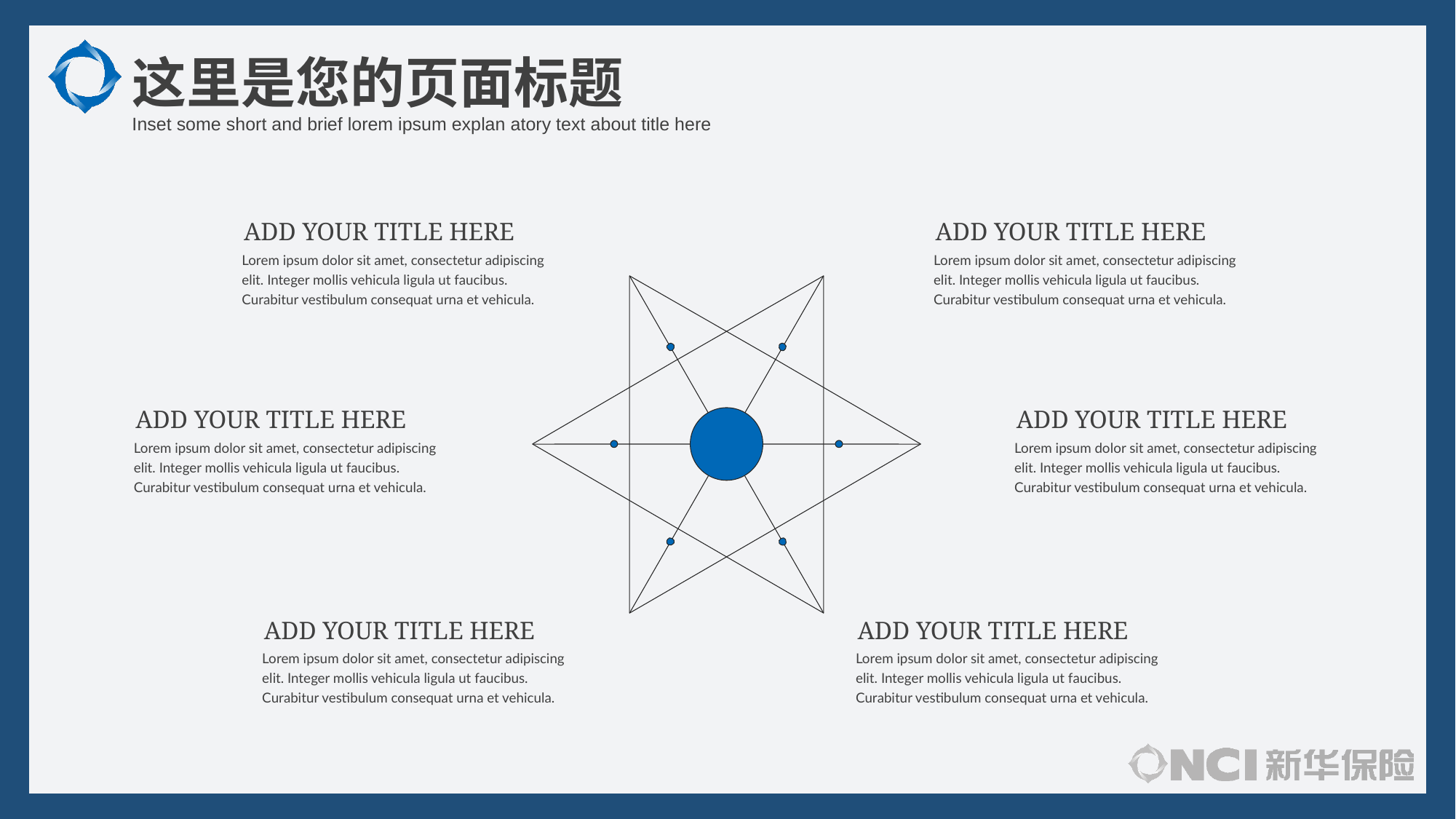

这里是您的页面标题
Inset some short and brief lorem ipsum explan atory text about title here
ADD YOUR TITLE HERE
Lorem ipsum dolor sit amet, consectetur adipiscing elit. Integer mollis vehicula ligula ut faucibus. Curabitur vestibulum consequat urna et vehicula.
ADD YOUR TITLE HERE
Lorem ipsum dolor sit amet, consectetur adipiscing elit. Integer mollis vehicula ligula ut faucibus. Curabitur vestibulum consequat urna et vehicula.

ADD YOUR TITLE HERE
Lorem ipsum dolor sit amet, consectetur adipiscing elit. Integer mollis vehicula ligula ut faucibus. Curabitur vestibulum consequat urna et vehicula.
ADD YOUR TITLE HERE
Lorem ipsum dolor sit amet, consectetur adipiscing elit. Integer mollis vehicula ligula ut faucibus. Curabitur vestibulum consequat urna et vehicula.
ADD YOUR TITLE HERE
Lorem ipsum dolor sit amet, consectetur adipiscing elit. Integer mollis vehicula ligula ut faucibus. Curabitur vestibulum consequat urna et vehicula.
ADD YOUR TITLE HERE
Lorem ipsum dolor sit amet, consectetur adipiscing elit. Integer mollis vehicula ligula ut faucibus. Curabitur vestibulum consequat urna et vehicula.